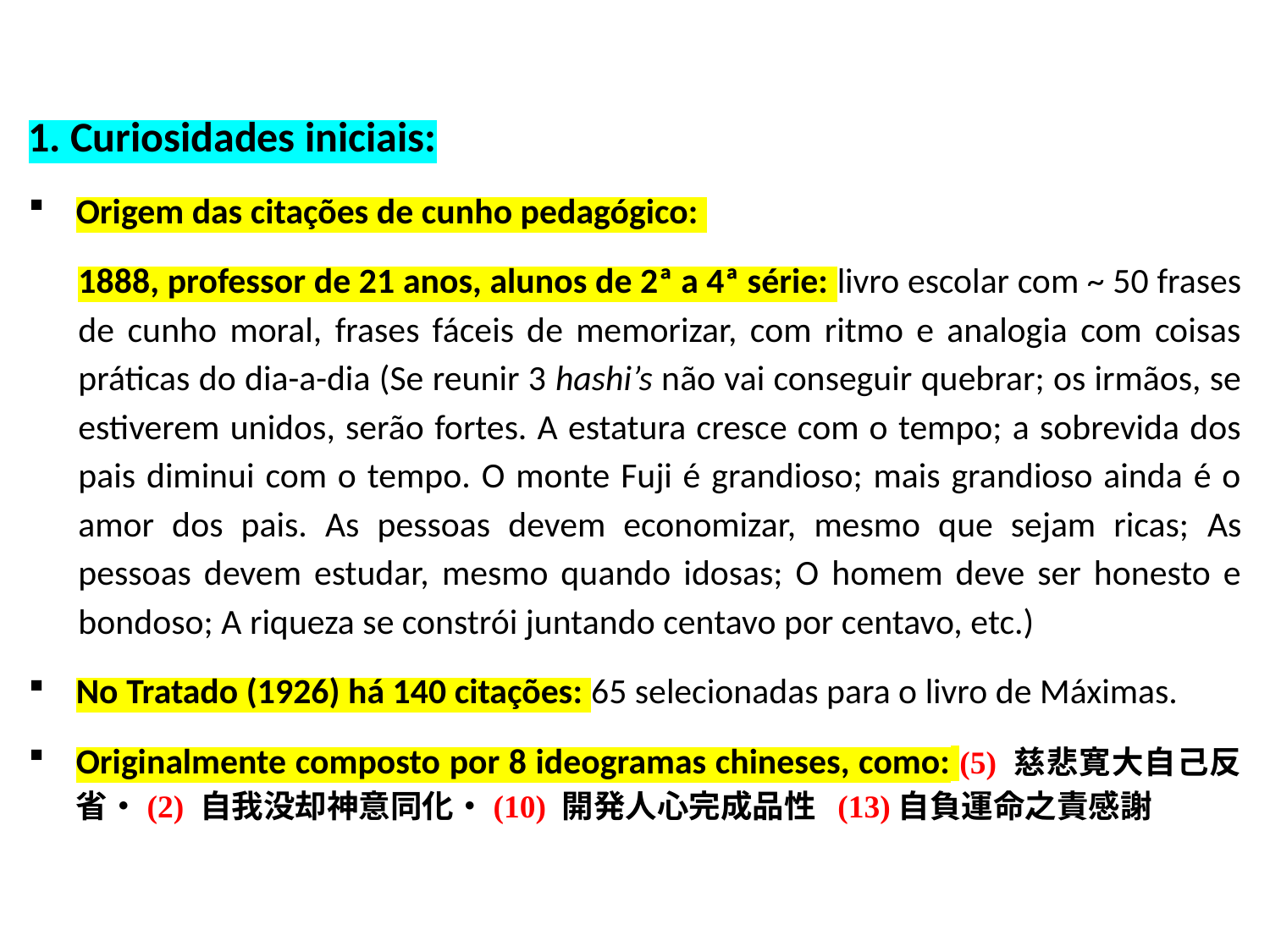

1. Curiosidades iniciais:
Origem das citações de cunho pedagógico:
1888, professor de 21 anos, alunos de 2ª a 4ª série: livro escolar com ~ 50 frases de cunho moral, frases fáceis de memorizar, com ritmo e analogia com coisas práticas do dia-a-dia (Se reunir 3 hashi’s não vai conseguir quebrar; os irmãos, se estiverem unidos, serão fortes. A estatura cresce com o tempo; a sobrevida dos pais diminui com o tempo. O monte Fuji é grandioso; mais grandioso ainda é o amor dos pais. As pessoas devem economizar, mesmo que sejam ricas; As pessoas devem estudar, mesmo quando idosas; O homem deve ser honesto e bondoso; A riqueza se constrói juntando centavo por centavo, etc.)
No Tratado (1926) há 140 citações: 65 selecionadas para o livro de Máximas.
Originalmente composto por 8 ideogramas chineses, como: (5) 慈悲寛大自己反省・(2) 自我没却神意同化・(10) 開発人心完成品性  (13)自負運命之責感謝